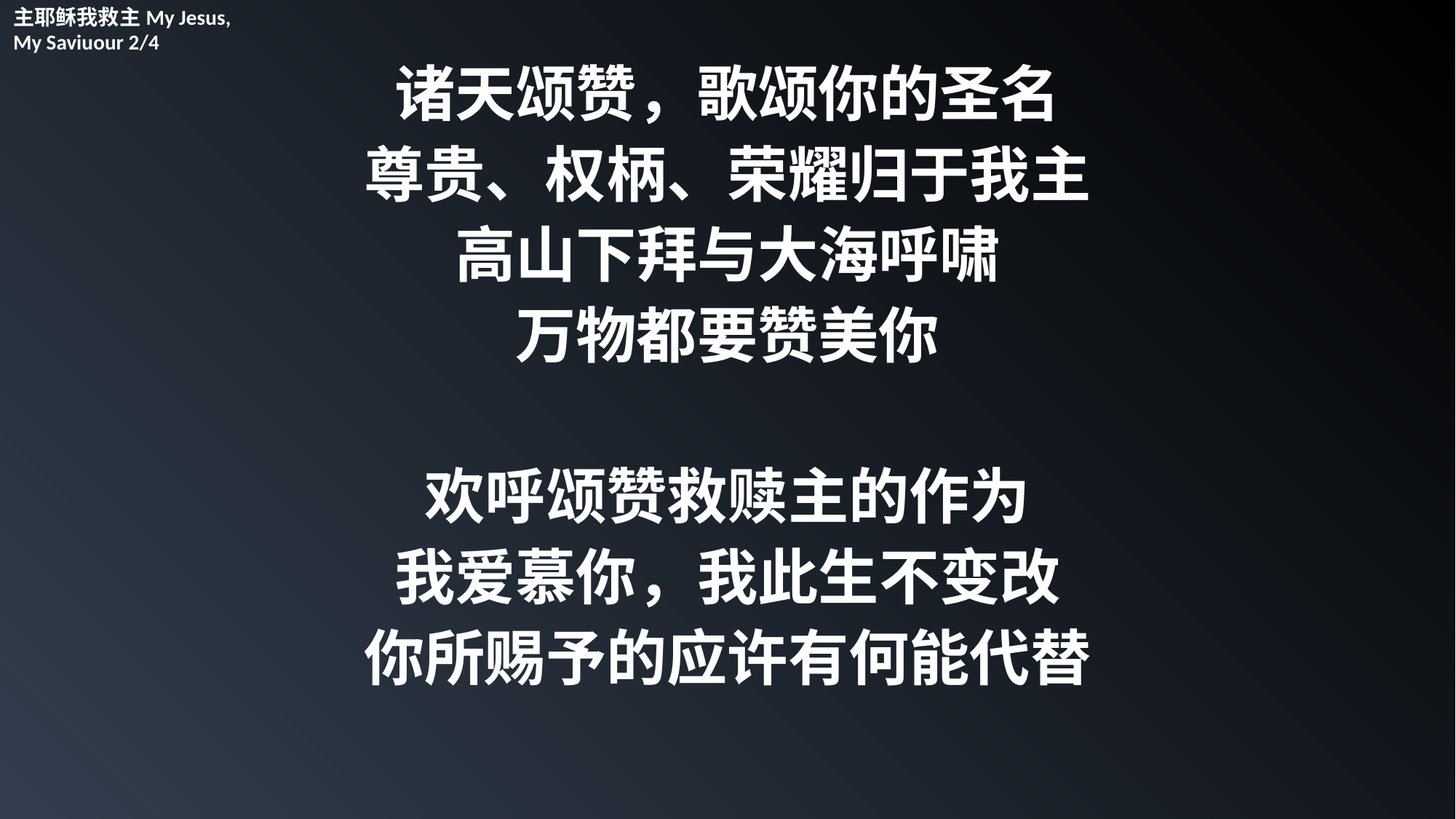

主耶稣我救主My Jesus, My Saviuour 2/4
诸天颂赞，歌颂你的圣名
尊贵、权柄、荣耀归于我主
高山下拜与大海呼啸
万物都要赞美你

欢呼颂赞救赎主的作为
我爱慕你，我此生不变改
你所赐予的应许有何能代替